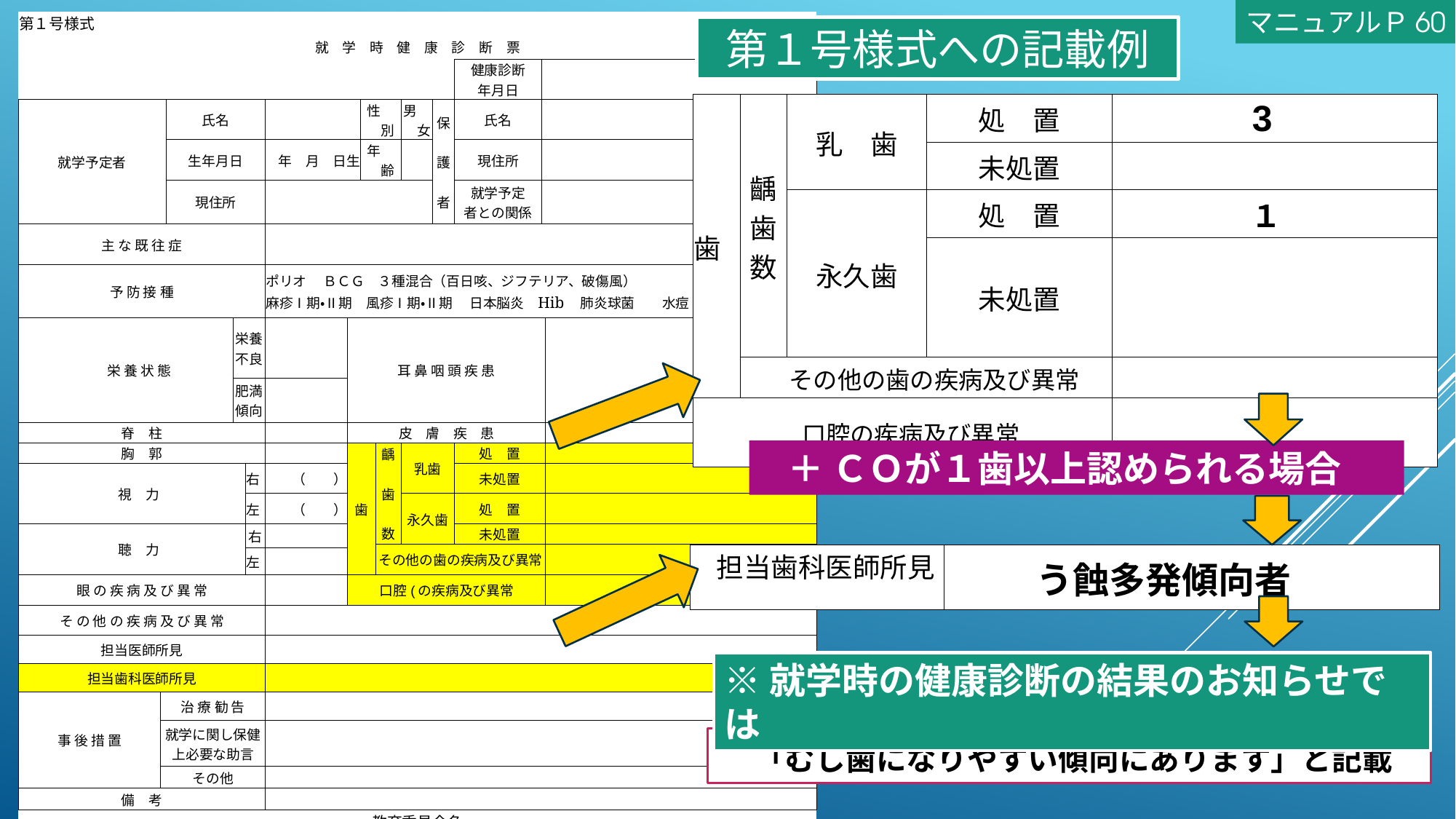

マニュアルＰ60
| 第１号様式 |  |  |  |  |  |  |  |  |  |  |  |  |  |  |  |  |  |  |
| --- | --- | --- | --- | --- | --- | --- | --- | --- | --- | --- | --- | --- | --- | --- | --- | --- | --- | --- |
| 就　学　時　健　康　診　断　票 |  |  |  |  |  |  |  |  |  |  |  |  |  |  |  |  |  |  |
|  |  |  |  |  |  |  |  |  |  |  |  |  |  | 健康診断 年月日 |  |  |  |  |
| 就学予定者 |  | 氏名 |  |  |  |  | 性　　別 |  |  | 男　　女 |  | 保　護　者 |  | 氏名 |  |  |  |  |
|  |  | 生年月日 |  |  | 年　月　日生 |  | 年　　齢 |  |  |  |  |  |  | 現住所 |  |  |  |  |
|  |  | 現住所 |  |  |  |  |  |  |  |  |  |  |  | 就学予定 者との関係 |  |  |  |  |
| 主 な 既 往 症 |  |  |  |  |  |  |  |  |  |  |  |  |  |  |  |  |  |  |
|  |  |  |  |  |  |  |  |  |  |  |  |  |  |  |  |  |  |  |
| 予 防 接 種 |  |  |  |  | ポリオ　 ＢＣＧ　３種混合（百日咳、ジフテリア、破傷風） 麻疹Ⅰ期・Ⅱ期　風疹Ⅰ期・Ⅱ期　 日本脳炎 Hib 肺炎球菌　　水痘 |  |  |  |  |  |  |  |  |  |  |  |  |  |
| 栄 養 状 態 |  |  | 栄養 不良 |  |  | 耳 鼻 咽 頭 疾 患 |  |  |  |  |  |  |  |  |  |  |  |  |
|  |  |  | 肥満 傾向 |  |  |  |  |  |  |  |  |  |  |  |  |  |  |  |
| 脊　柱 |  |  |  |  |  | 皮　膚　疾　患 |  |  |  |  |  |  |  |  |  |  |  |  |
| 胸　郭 |  |  |  |  |  | 歯 |  | 齲　歯　数 |  | 乳歯 |  |  |  | 処　置 |  |  |  |  |
| 視　力 |  |  |  | 右 | （　　） |  |  |  |  |  |  |  |  | 未処置 |  |  |  |  |
|  |  |  |  | 左 | （　　） |  |  |  |  | 永久歯 |  |  |  | 処　置 |  |  |  |  |
| 聴　力 |  |  |  | 右 |  |  |  |  |  |  |  |  |  | 未処置 |  |  |  |  |
|  |  |  |  |  |  |  |  | その他の歯の疾病及び異常 |  |  |  |  |  |  |  |  |  |  |
|  |  |  |  | 左 |  |  |  |  |  |  |  |  |  |  |  |  |  |  |
| 眼 の 疾 病 及 び 異 常 |  |  |  |  |  | 口腔(の疾病及び異常 |  |  |  |  |  |  |  |  |  |  |  |  |
| そ の 他 の 疾 病 及 び 異 常 |  |  |  |  |  |  |  |  |  |  |  |  |  |  |  |  |  |  |
| 担当医師所見 |  |  |  |  |  |  |  |  |  |  |  |  |  |  |  |  |  |  |
| 担当歯科医師所見 |  |  |  |  |  |  |  |  |  |  |  |  |  |  |  |  |  |  |
| 事 後 措 置 | 治 療 勧 告 |  |  |  |  |  |  |  |  |  |  |  |  |  |  |  |  |  |
|  | 就学に関し保健 上必要な助言 |  |  |  |  |  |  |  |  |  |  |  |  |  |  |  |  |  |
|  | その他 |  |  |  |  |  |  |  |  |  |  |  |  |  |  |  |  |  |
| 備　考 |  |  |  |  |  |  |  |  |  |  |  |  |  |  |  |  |  |  |
| 教育委員会名 |  |  |  |  |  |  |  |  |  |  |  |  |  |  |  |  |  |  |
第１号様式への記載例
| 歯 | 齲歯数 | 乳　歯 | 処　置 | 3 |
| --- | --- | --- | --- | --- |
|  |  |  | 未処置 |  |
|  |  | 永久歯 | 処　置 | １ |
|  |  |  | 未処置 |  |
|  | その他の歯の疾病及び異常 |  |  |  |
| 口腔の疾病及び異常 |  |  |  |  |

　＋ ＣＯが１歯以上認められる場合

| 担当歯科医師所見 | う蝕多発傾向者 |
| --- | --- |

※就学時の健康診断の結果のお知らせでは
　「むし歯になりやすい傾向にあります」と記載